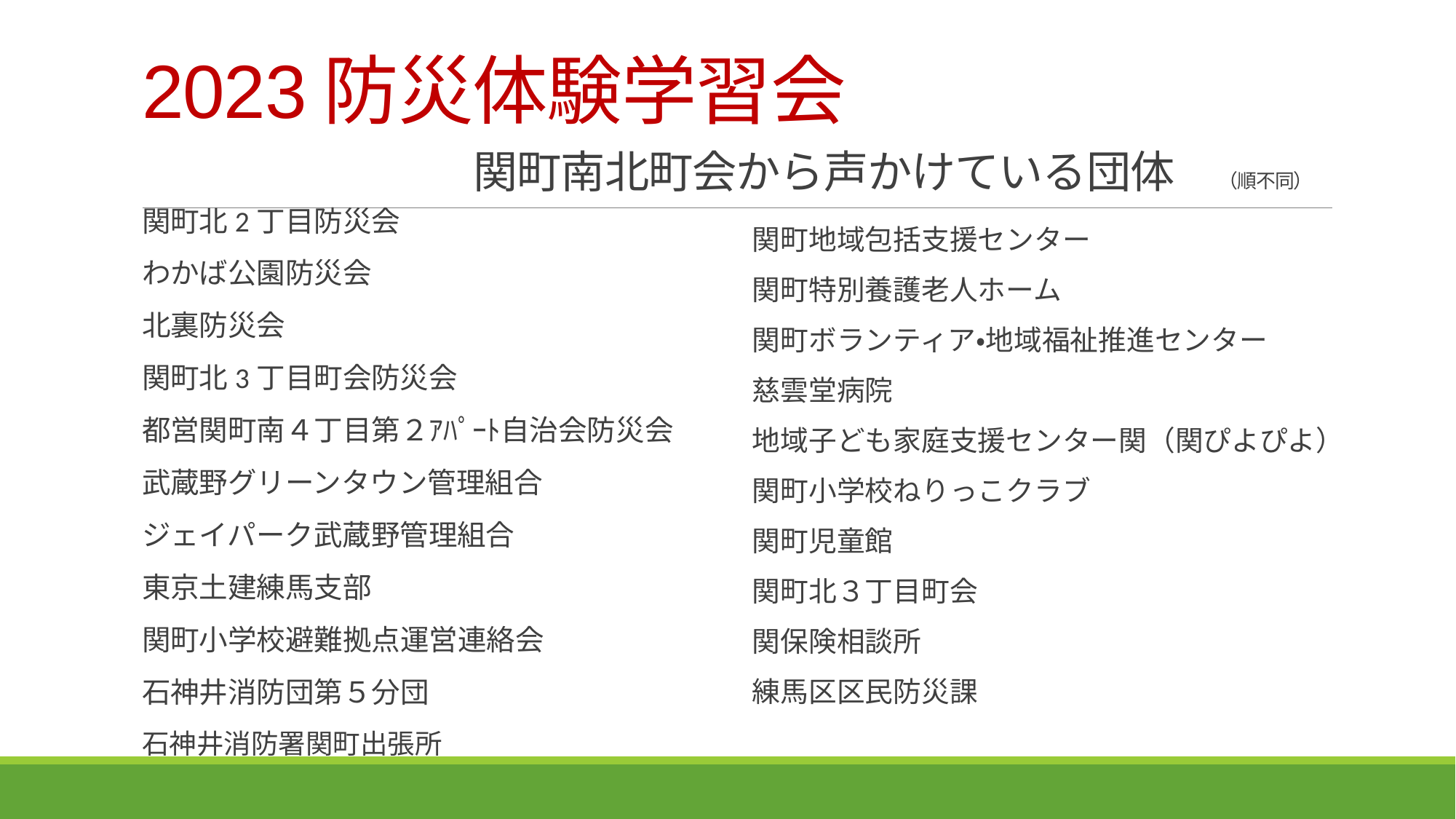

# 2023防災体験学習会 　　　　　関町南北町会から声かけている団体　（順不同）
関町北2丁目防災会
わかば公園防災会
北裏防災会
関町北3丁目町会防災会
都営関町南４丁目第２ｱﾊﾟｰﾄ自治会防災会
武蔵野グリーンタウン管理組合
ジェイパーク武蔵野管理組合
東京土建練馬支部
関町小学校避難拠点運営連絡会
石神井消防団第５分団
石神井消防署関町出張所
関町地域包括支援センター
関町特別養護老人ホーム
関町ボランティア・地域福祉推進センター
慈雲堂病院
地域子ども家庭支援センター関（関ぴよぴよ）
関町小学校ねりっこクラブ
関町児童館
関町北３丁目町会
関保険相談所
練馬区区民防災課